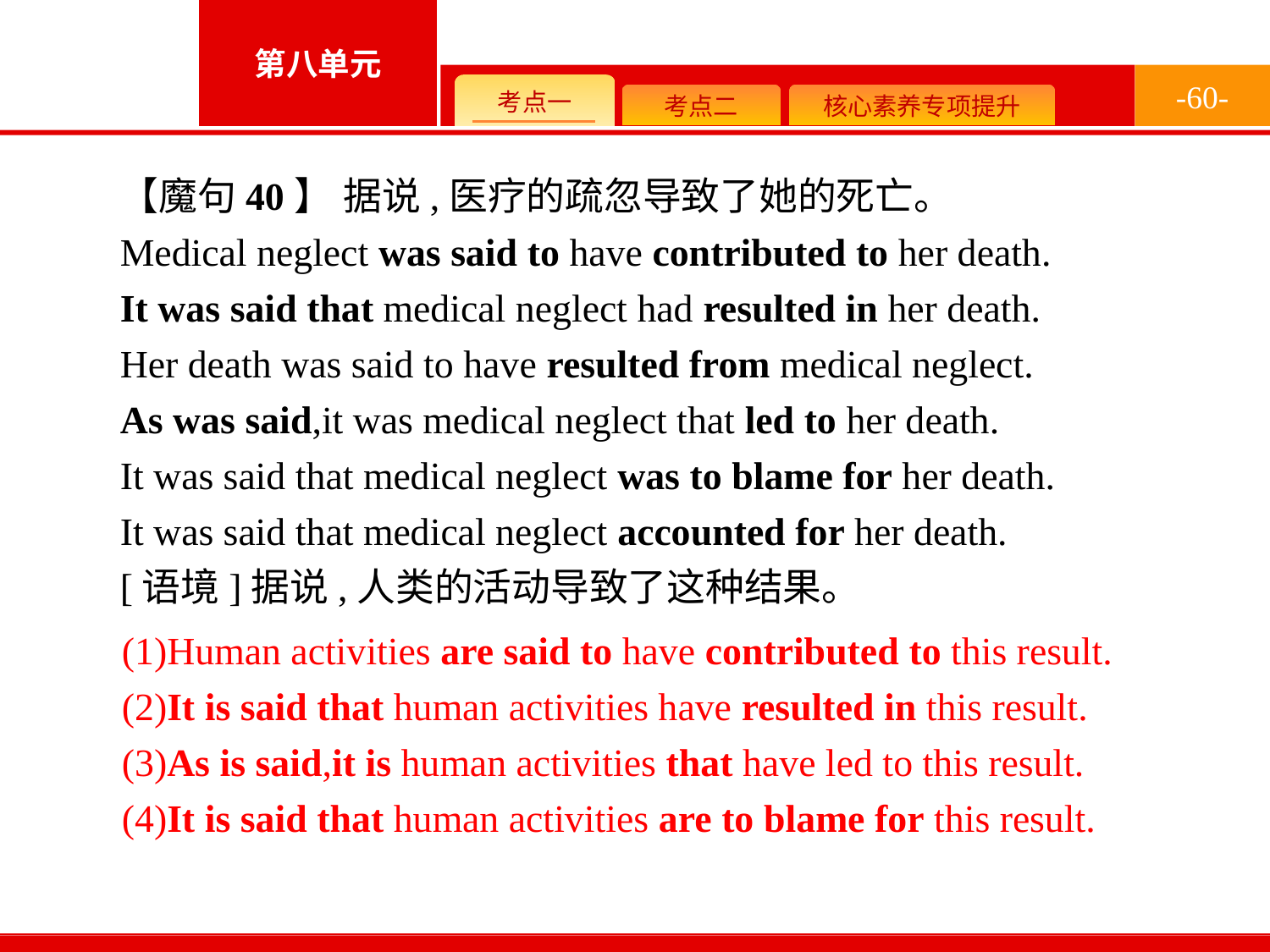

-60-
【魔句40】 据说,医疗的疏忽导致了她的死亡。
Medical neglect was said to have contributed to her death.
It was said that medical neglect had resulted in her death.
Her death was said to have resulted from medical neglect.
As was said,it was medical neglect that led to her death.
It was said that medical neglect was to blame for her death.
It was said that medical neglect accounted for her death.
[语境]据说,人类的活动导致了这种结果。
(1)Human activities are said to have contributed to this result.
(2)It is said that human activities have resulted in this result.
(3)As is said,it is human activities that have led to this result.
(4)It is said that human activities are to blame for this result.